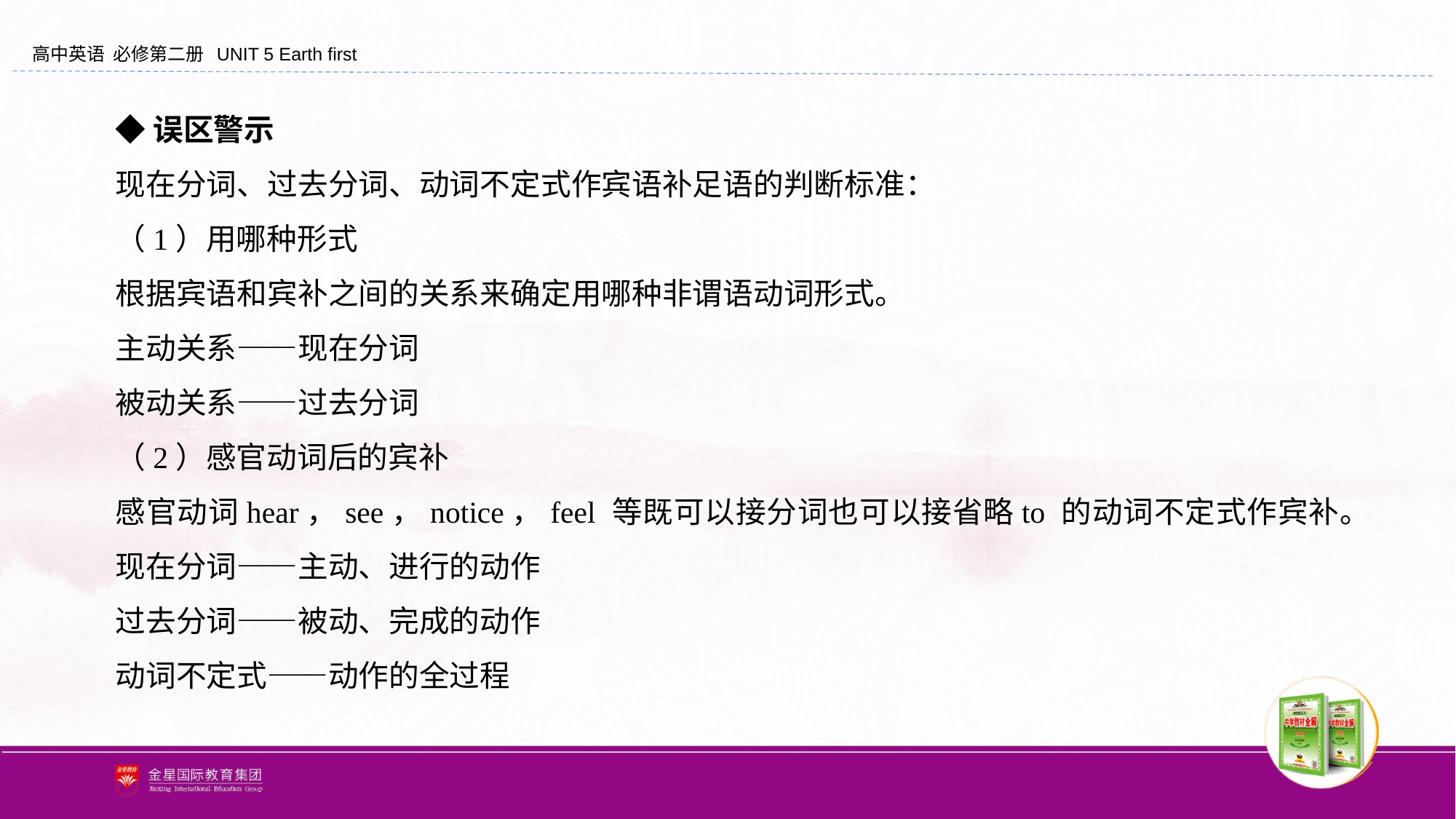

◆误区警示
现在分词、过去分词、动词不定式作宾语补足语的判断标准：
（1）用哪种形式
根据宾语和宾补之间的关系来确定用哪种非谓语动词形式。
主动关系——现在分词
被动关系——过去分词
（2）感官动词后的宾补
感官动词hear，see，notice，feel 等既可以接分词也可以接省略to 的动词不定式作宾补。
现在分词——主动、进行的动作
过去分词——被动、完成的动作
动词不定式——动作的全过程